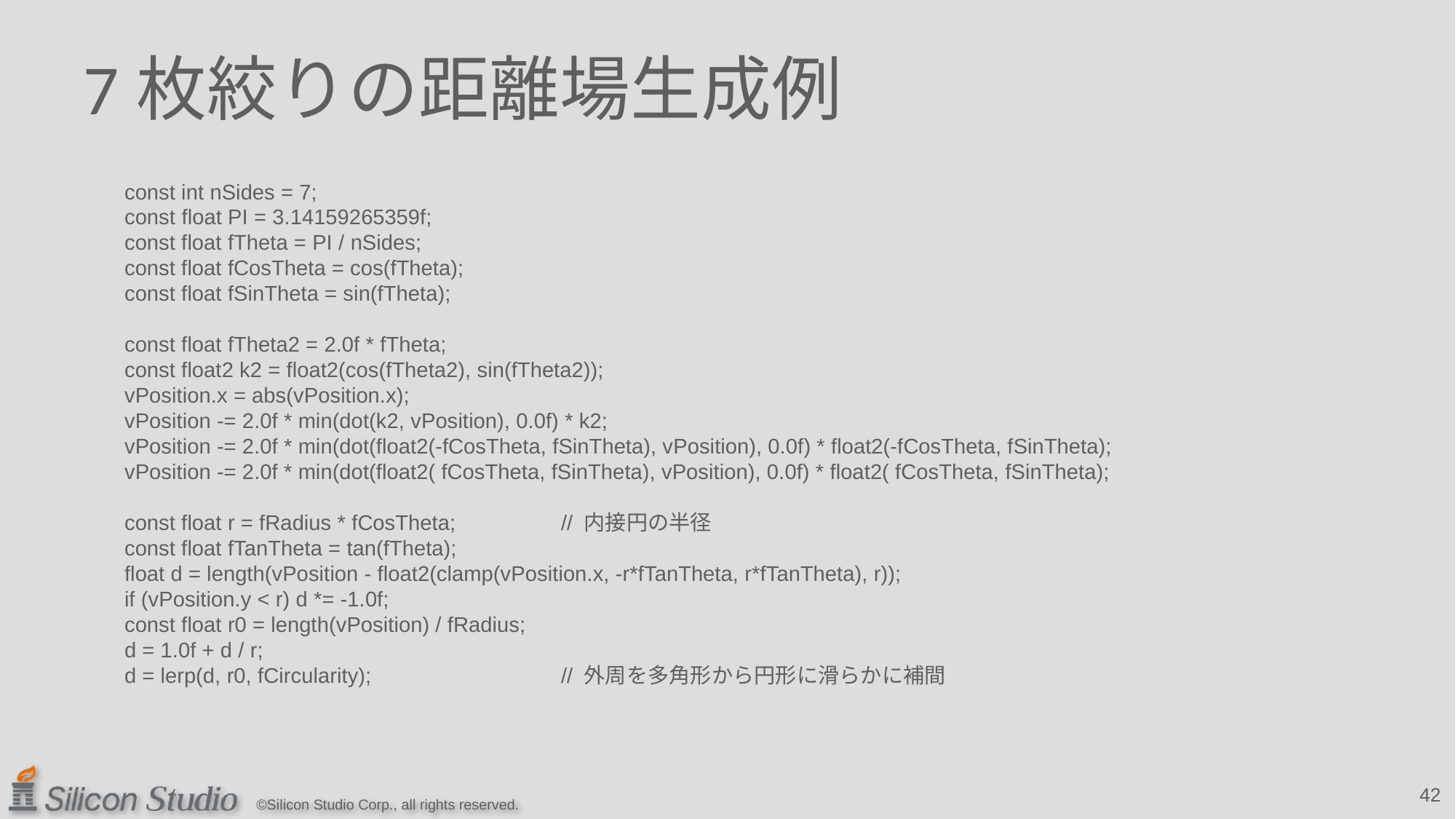

# 7枚絞りの距離場生成例
const int nSides = 7;
const float PI = 3.14159265359f;
const float fTheta = PI / nSides;
const float fCosTheta = cos(fTheta);
const float fSinTheta = sin(fTheta);

const float fTheta2 = 2.0f * fTheta;
const float2 k2 = float2(cos(fTheta2), sin(fTheta2));
vPosition.x = abs(vPosition.x);
vPosition -= 2.0f * min(dot(k2, vPosition), 0.0f) * k2;
vPosition -= 2.0f * min(dot(float2(-fCosTheta, fSinTheta), vPosition), 0.0f) * float2(-fCosTheta, fSinTheta);
vPosition -= 2.0f * min(dot(float2( fCosTheta, fSinTheta), vPosition), 0.0f) * float2( fCosTheta, fSinTheta);

const float r = fRadius * fCosTheta;	// 内接円の半径
const float fTanTheta = tan(fTheta);
float d = length(vPosition - float2(clamp(vPosition.x, -r*fTanTheta, r*fTanTheta), r));
if (vPosition.y < r) d *= -1.0f;
const float r0 = length(vPosition) / fRadius;
d = 1.0f + d / r;
d = lerp(d, r0, fCircularity);		// 外周を多角形から円形に滑らかに補間
42